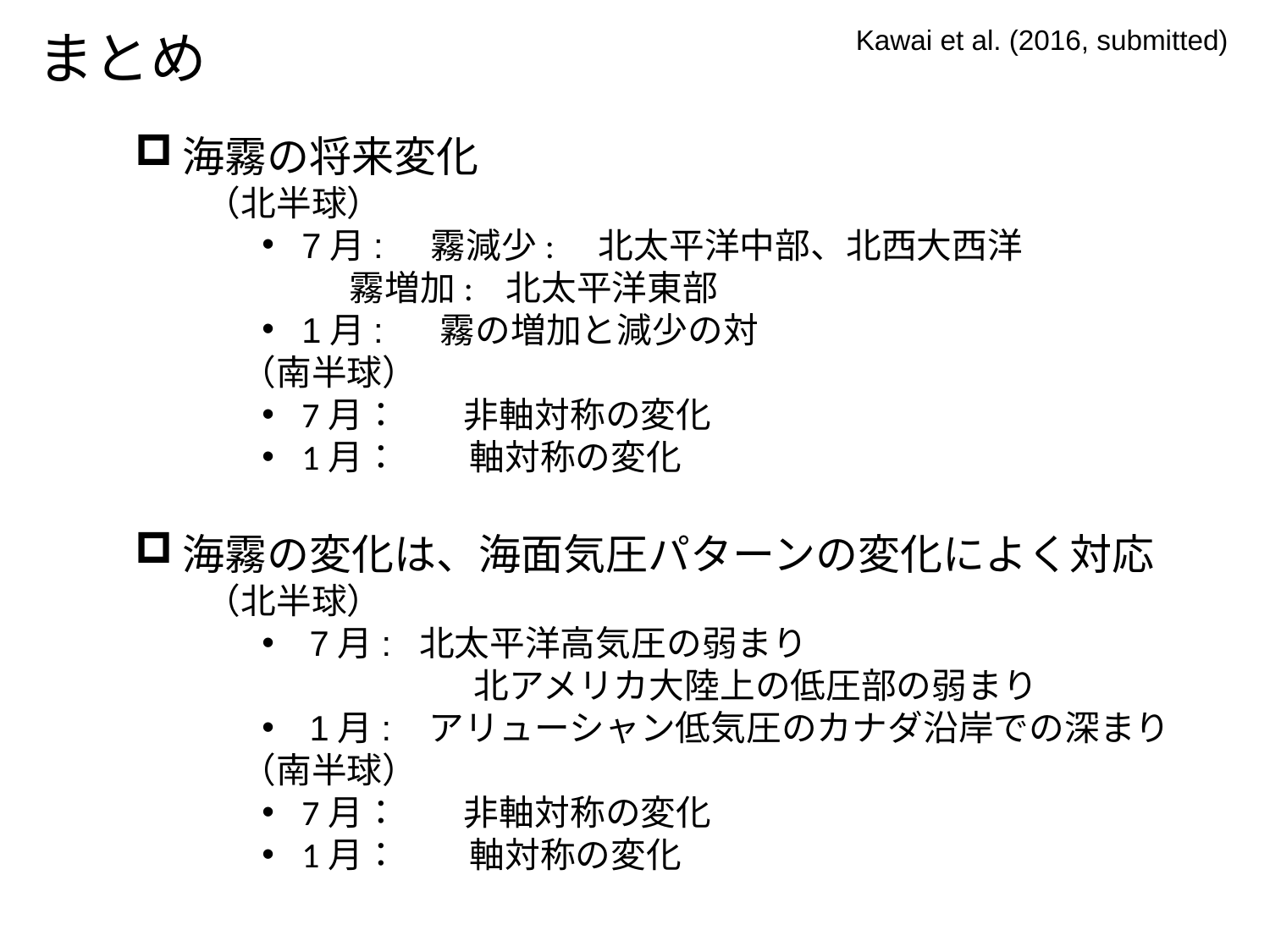

まとめ
Kawai et al. (2016, submitted)
海霧の将来変化
　　（北半球）
7月:    霧減少:　北太平洋中部、北西大西洋
                	  霧増加:   北太平洋東部
1月:     霧の増加と減少の対
　　　（南半球）
7月：	　非軸対称の変化
1月：　　軸対称の変化

海霧の変化は、海面気圧パターンの変化によく対応
　　（北半球）
7月:  北太平洋高気圧の弱まり
　　　　　　北アメリカ大陸上の低圧部の弱まり
1月:   アリューシャン低気圧のカナダ沿岸での深まり
　　　（南半球）
7月：	　非軸対称の変化
1月：　　軸対称の変化